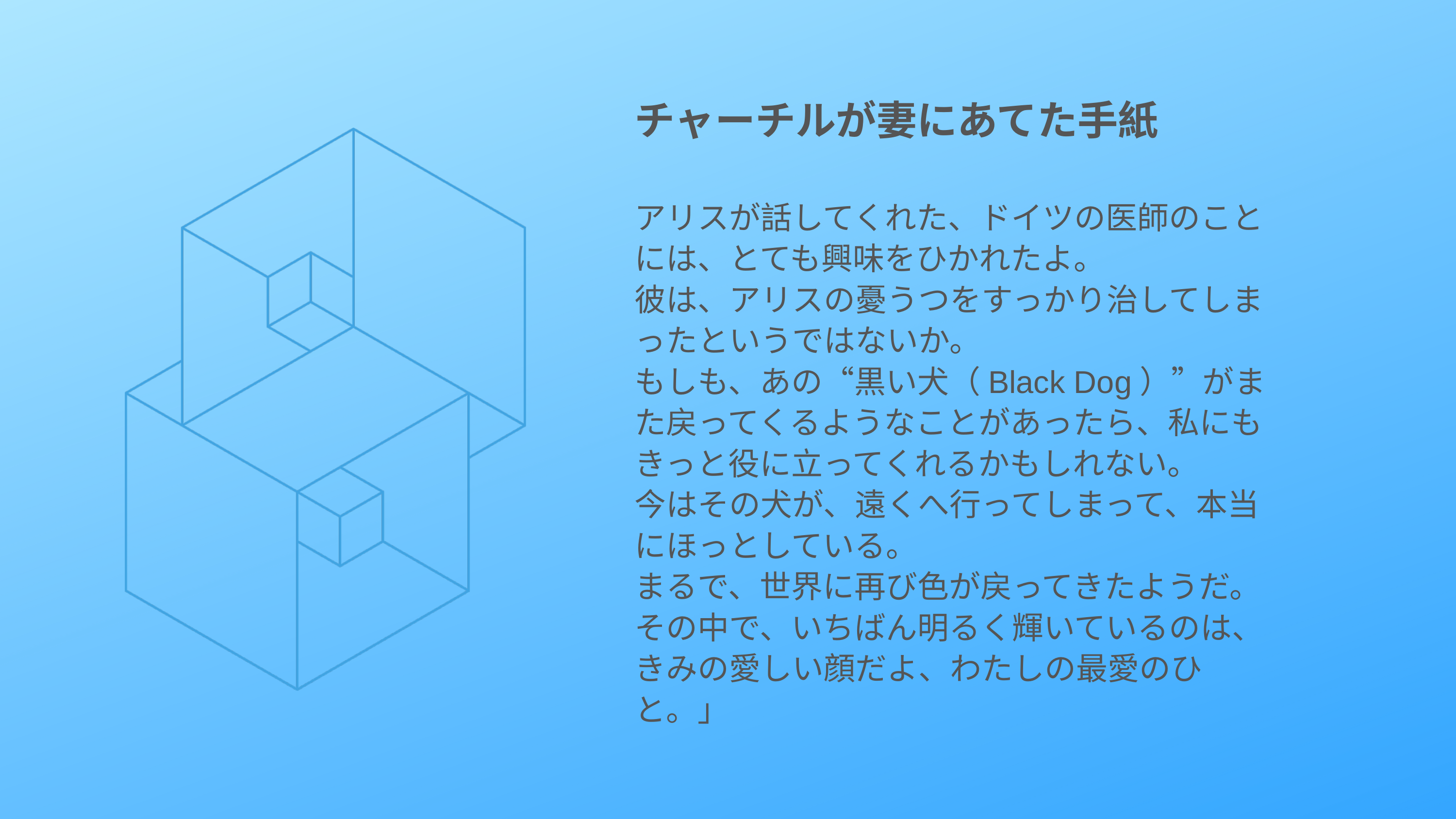

チャーチルが妻にあてた手紙
アリスが話してくれた、ドイツの医師のことには、とても興味をひかれたよ。
彼は、アリスの憂うつをすっかり治してしまったというではないか。
もしも、あの“黒い犬（Black Dog）”がまた戻ってくるようなことがあったら、私にもきっと役に立ってくれるかもしれない。
今はその犬が、遠くへ行ってしまって、本当にほっとしている。
まるで、世界に再び色が戻ってきたようだ。
その中で、いちばん明るく輝いているのは、
きみの愛しい顔だよ、わたしの最愛のひと。」